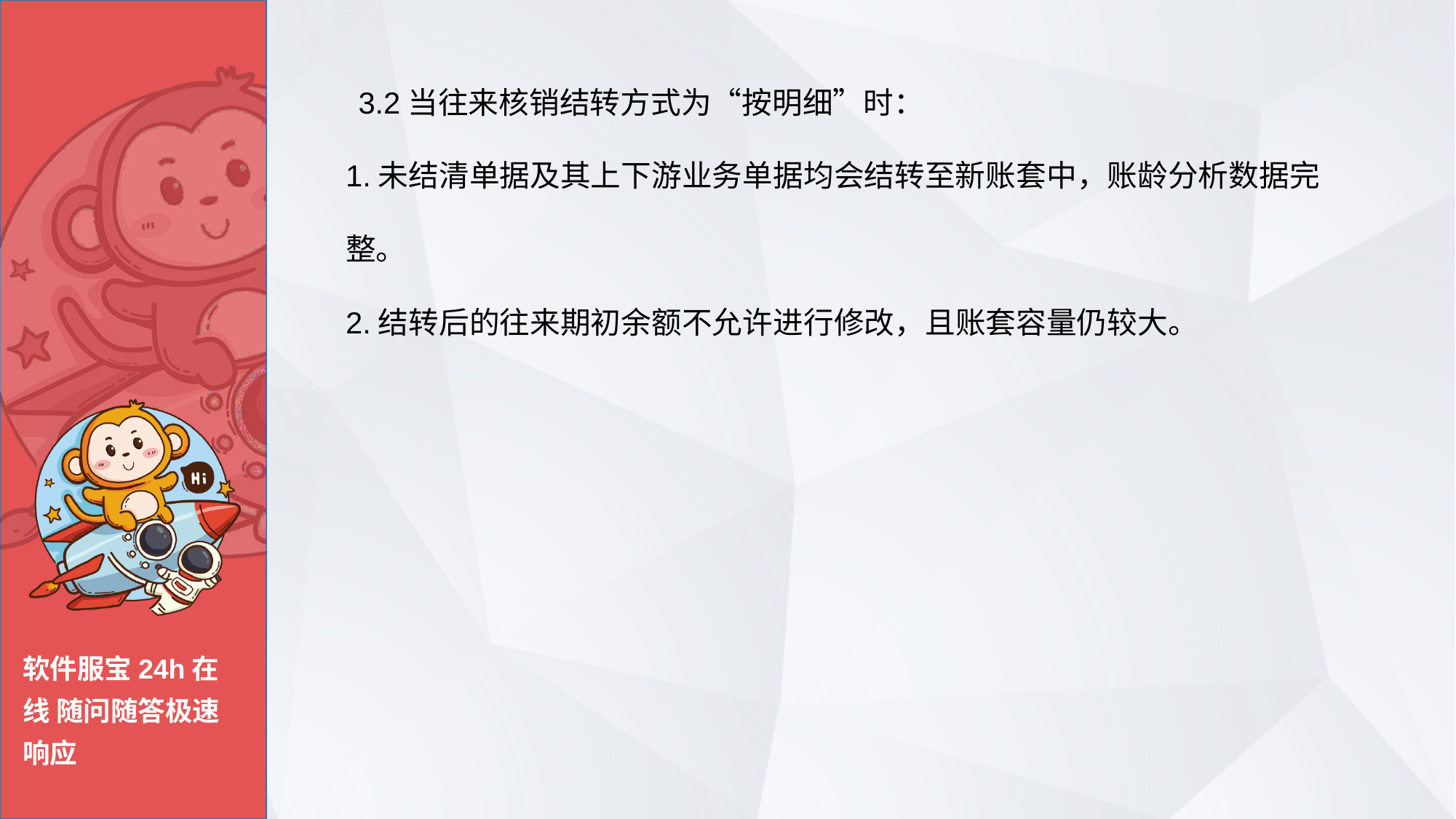

# 3.2当往来核销结转方式为“按明细”时：
1.未结清单据及其上下游业务单据均会结转至新账套中，账龄分析数据完

整。

2.结转后的往来期初余额不允许进行修改，且账套容量仍较大。

软件服宝24h在线 随问随答极速响应